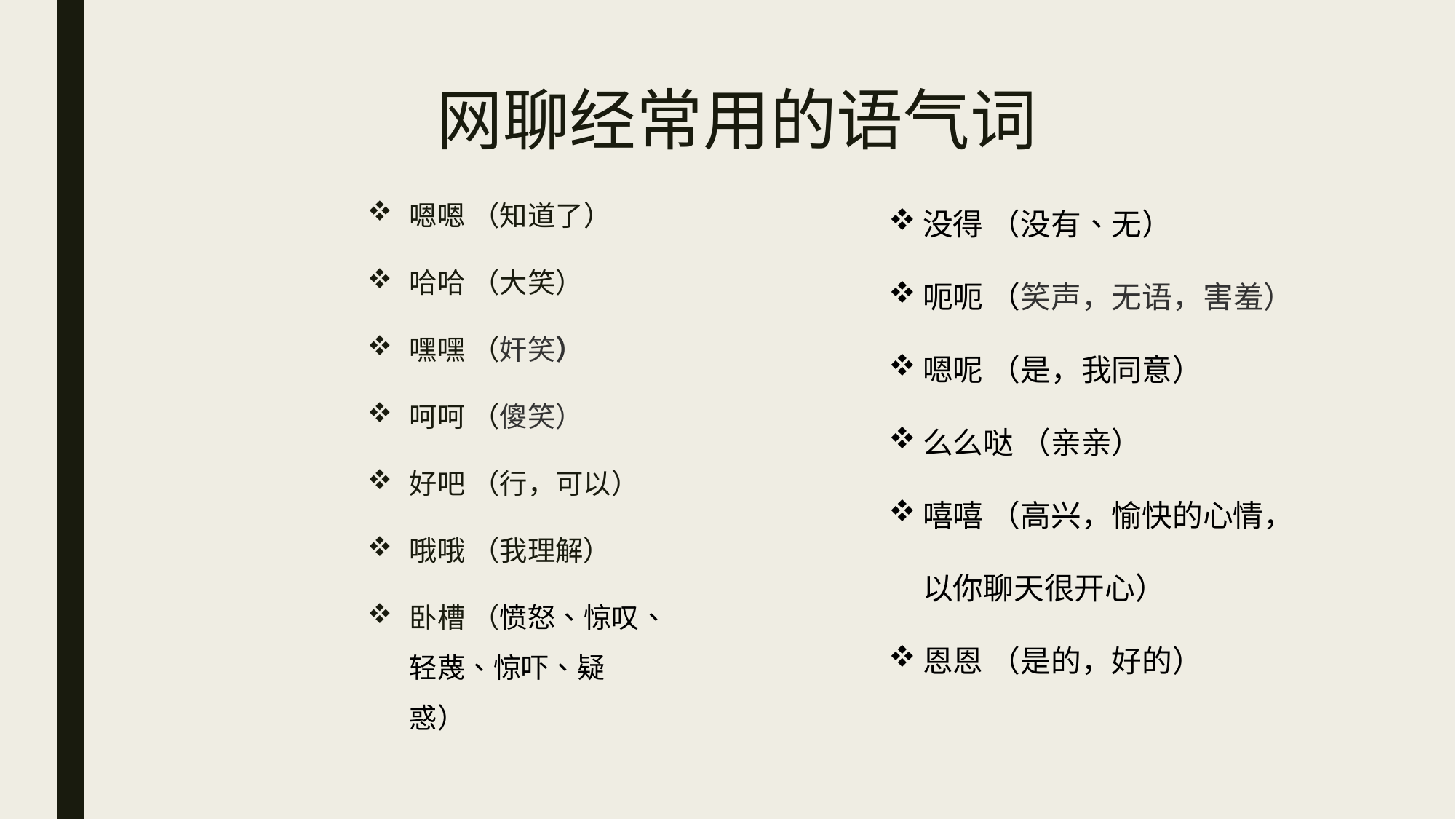

# 网聊经常用的语气词
没得 （没有、无）
呃呃 （笑声，无语，害羞）
嗯呢 （是，我同意）
么么哒 （亲亲）
嘻嘻 （高兴，愉快的心情，以你聊天很开心）
恩恩 （是的，好的）

嗯嗯 （知道了）
哈哈 （大笑）
嘿嘿 （奸笑）
呵呵 （傻笑）
好吧 （行，可以）
哦哦 （我理解）
卧槽 （愤怒、惊叹、轻蔑、惊吓、疑惑）